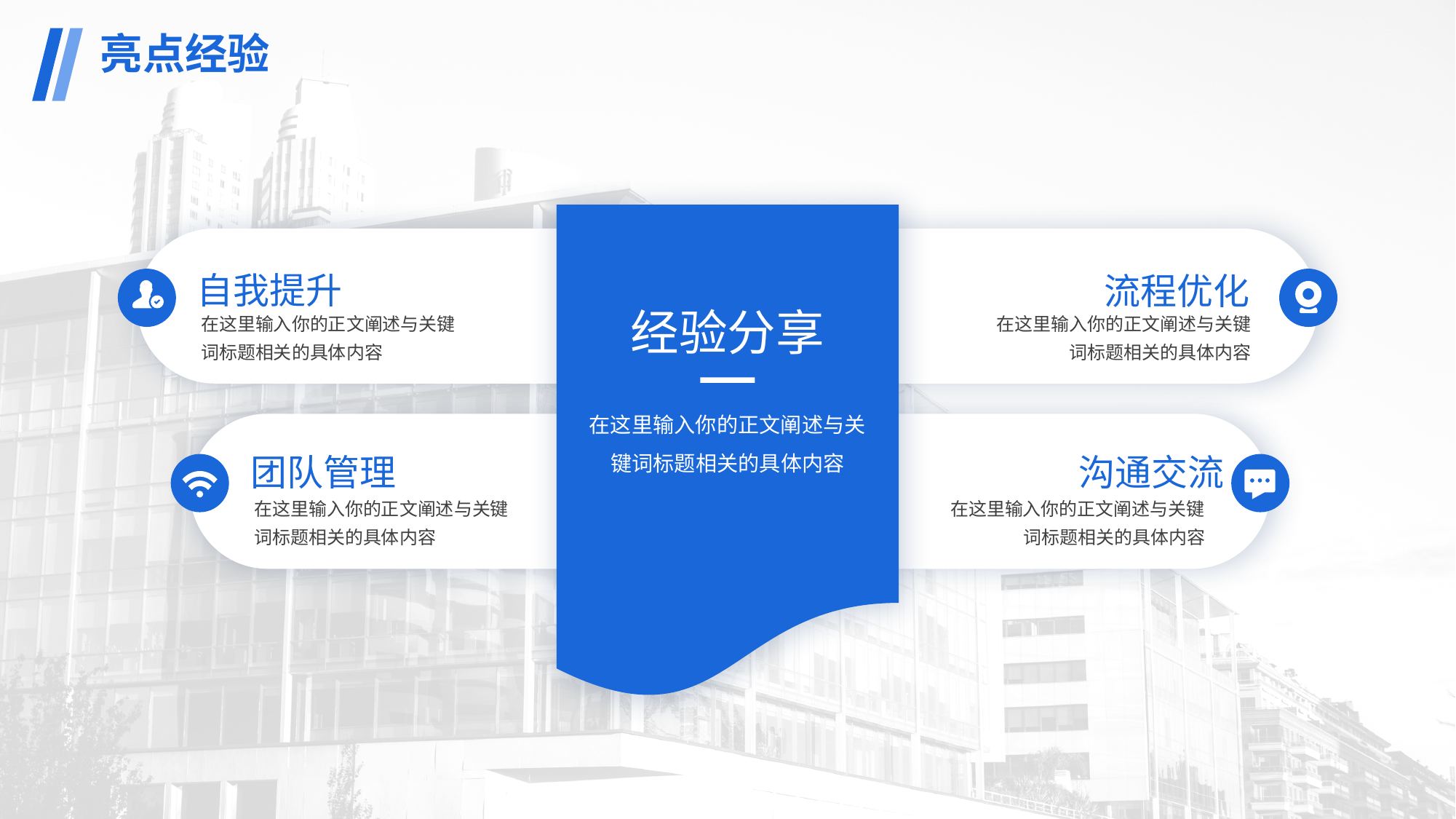

亮点经验

自我提升

流程优化

经验分享
在这里输入你的正文阐述与关键词标题相关的具体内容
在这里输入你的正文阐述与关键词标题相关的具体内容

在这里输入你的正文阐述与关键词标题相关的具体内容

团队管理
沟通交流

在这里输入你的正文阐述与关键词标题相关的具体内容
在这里输入你的正文阐述与关键词标题相关的具体内容